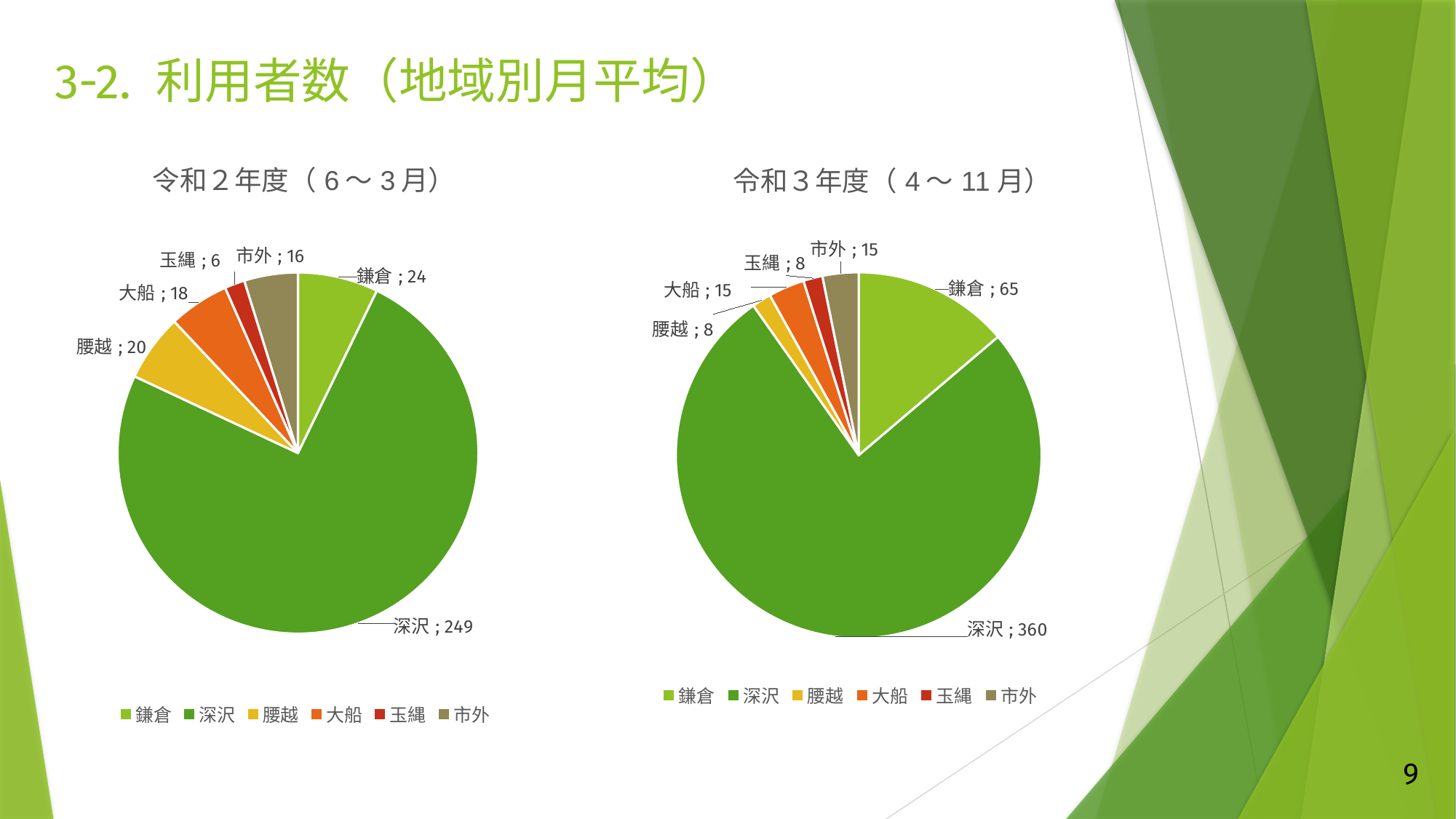

# 3-2. 利用者数（地域別月平均）

### Chart: 令和３年度（4～11月）

| Category | 令和３年度 |
|---|---|
| 鎌倉 | 65.0 |
| 深沢 | 360.0 |
| 腰越 | 8.0 |
| 大船 | 15.0 |
| 玉縄 | 8.0 |
| 市外 | 15.0 |

### Chart: 令和２年度（6～3月）

| Category | 令和２年度 |
|---|---|
| 鎌倉 | 24.0 |
| 深沢 | 249.0 |
| 腰越 | 20.0 |
| 大船 | 18.0 |
| 玉縄 | 6.0 |
| 市外 | 16.0 |
9